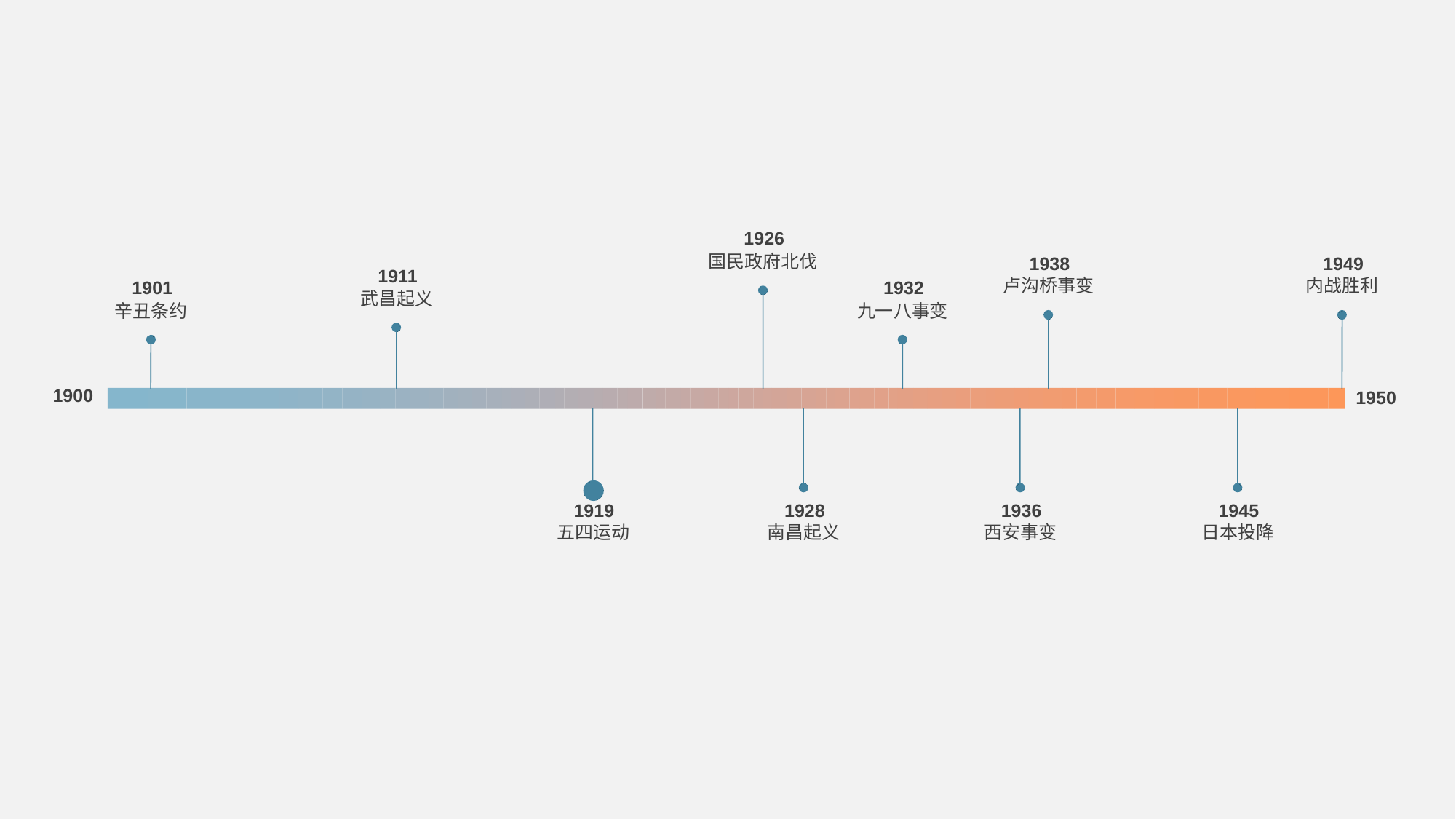

1926
国民政府北伐
1938
1949
1911
卢沟桥事变
内战胜利
1901
1932

武昌起义

辛丑条约
九一八事变

1900
1950

1919
1928
1936
1945
五四运动
南昌起义
西安事变
日本投降